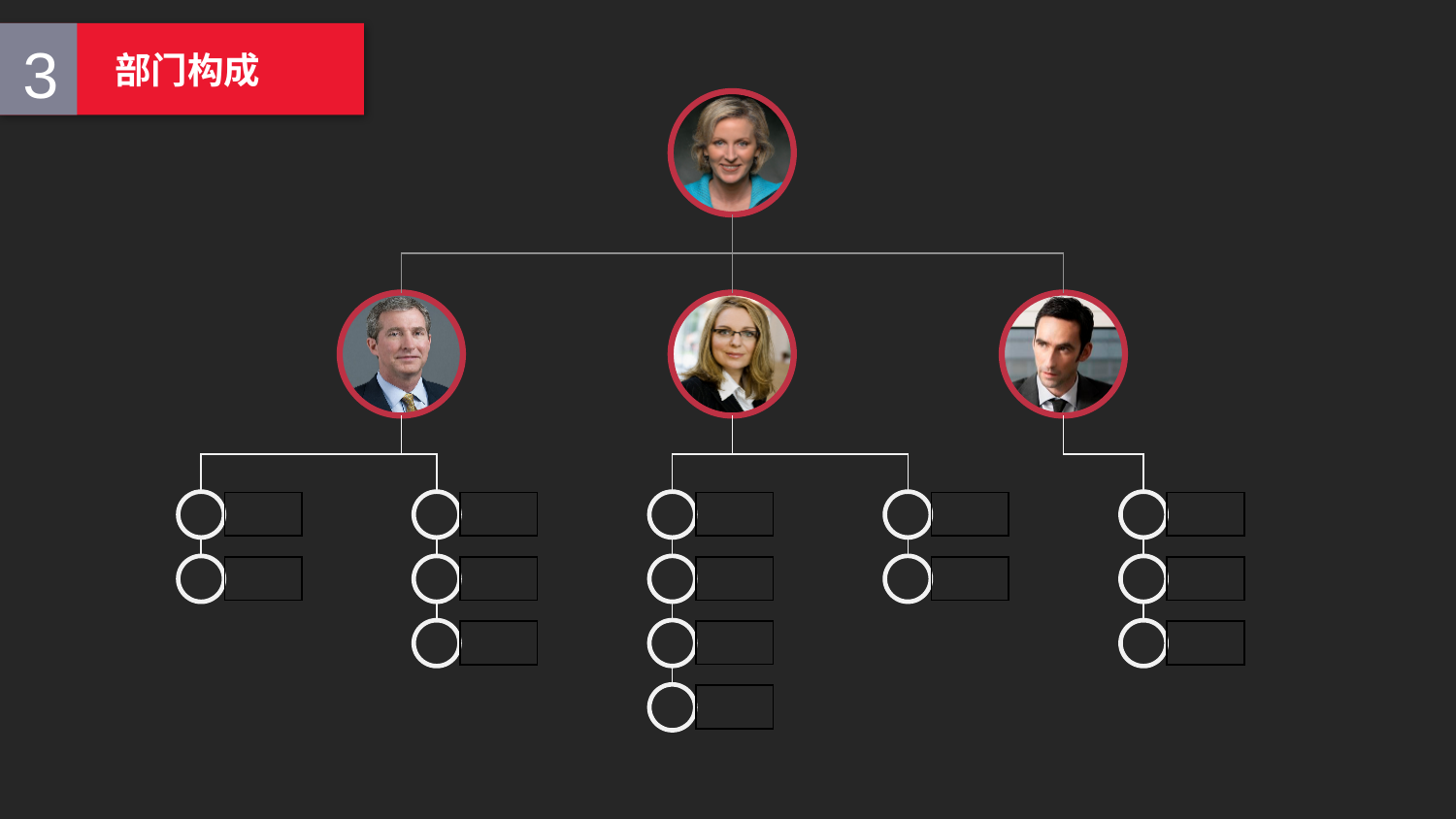

部门构成
3

姓名

姓名

姓名

姓名

姓名

姓名

姓名

姓名

姓名

姓名

姓名

姓名

姓名

姓名

姓名

姓名

姓名

姓名